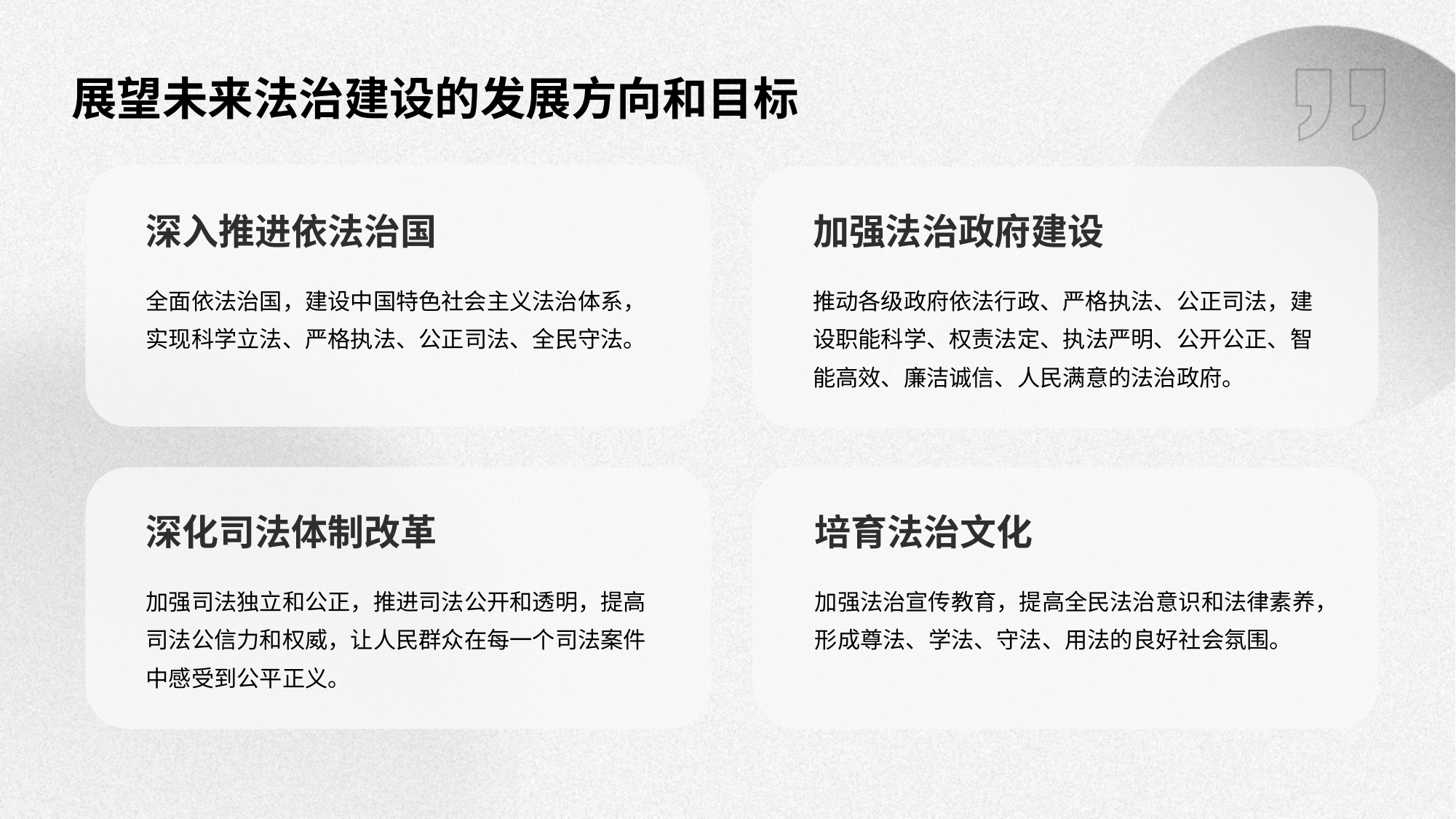

展望未来法治建设的发展方向和目标

深入推进依法治国
加强法治政府建设
全面依法治国，建设中国特色社会主义法治体系，实现科学立法、严格执法、公正司法、全民守法。
推动各级政府依法行政、严格执法、公正司法，建设职能科学、权责法定、执法严明、公开公正、智能高效、廉洁诚信、人民满意的法治政府。

深化司法体制改革
培育法治文化
加强司法独立和公正，推进司法公开和透明，提高司法公信力和权威，让人民群众在每一个司法案件中感受到公平正义。
加强法治宣传教育，提高全民法治意识和法律素养，形成尊法、学法、守法、用法的良好社会氛围。